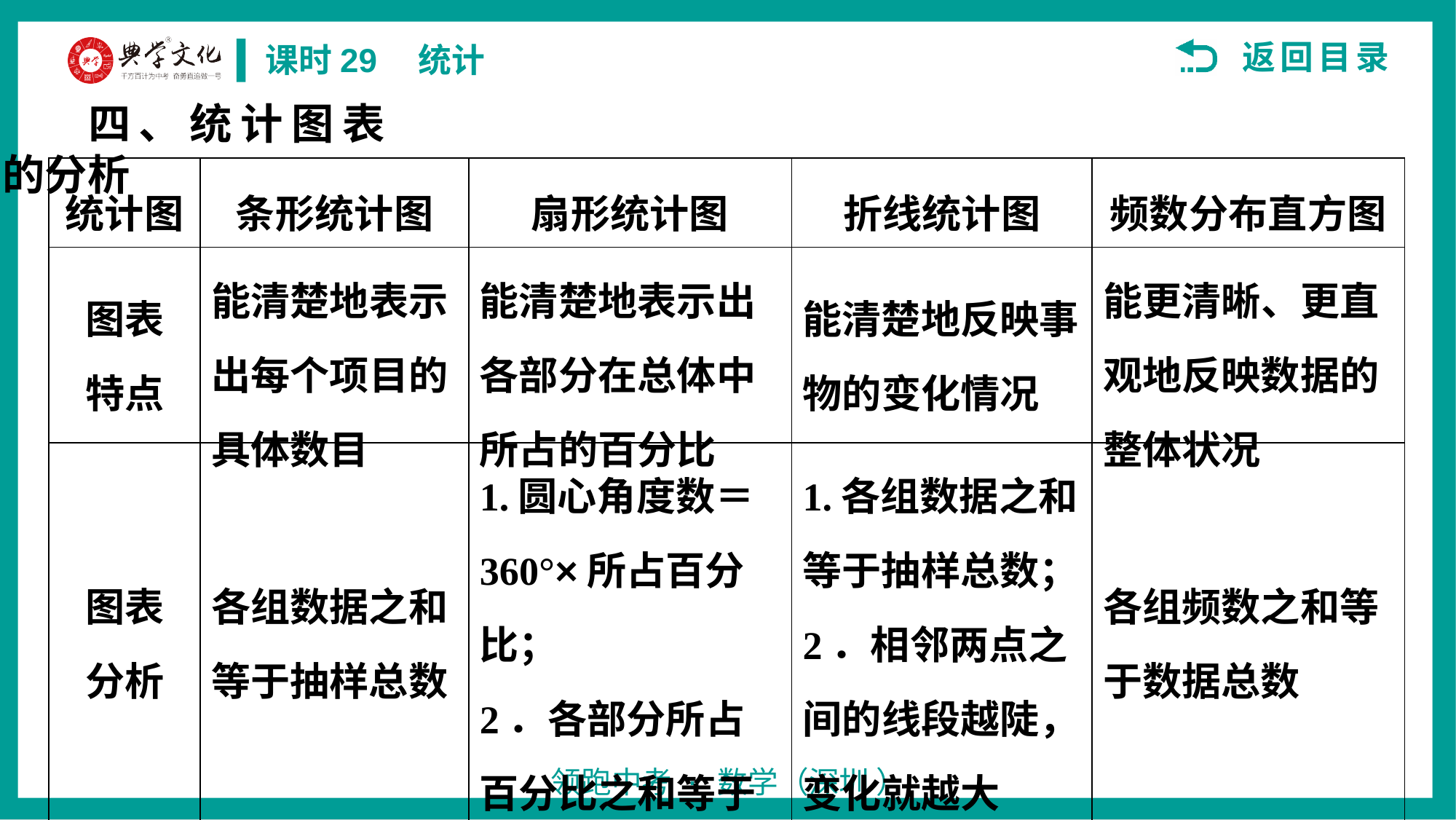

四、统计图表的分析
| 统计图 | 条形统计图 | 扇形统计图 | 折线统计图 | 频数分布直方图 |
| --- | --- | --- | --- | --- |
| 图表 特点 | 能清楚地表示出每个项目的具体数目 | 能清楚地表示出各部分在总体中所占的百分比 | 能清楚地反映事物的变化情况 | 能更清晰、更直观地反映数据的整体状况 |
| 图表 分析 | 各组数据之和等于抽样总数 | 1.圆心角度数＝360°×所占百分比； 2．各部分所占百分比之和等于1 | 1.各组数据之和等于抽样总数； 2．相邻两点之间的线段越陡，变化就越大 | 各组频数之和等于数据总数 |